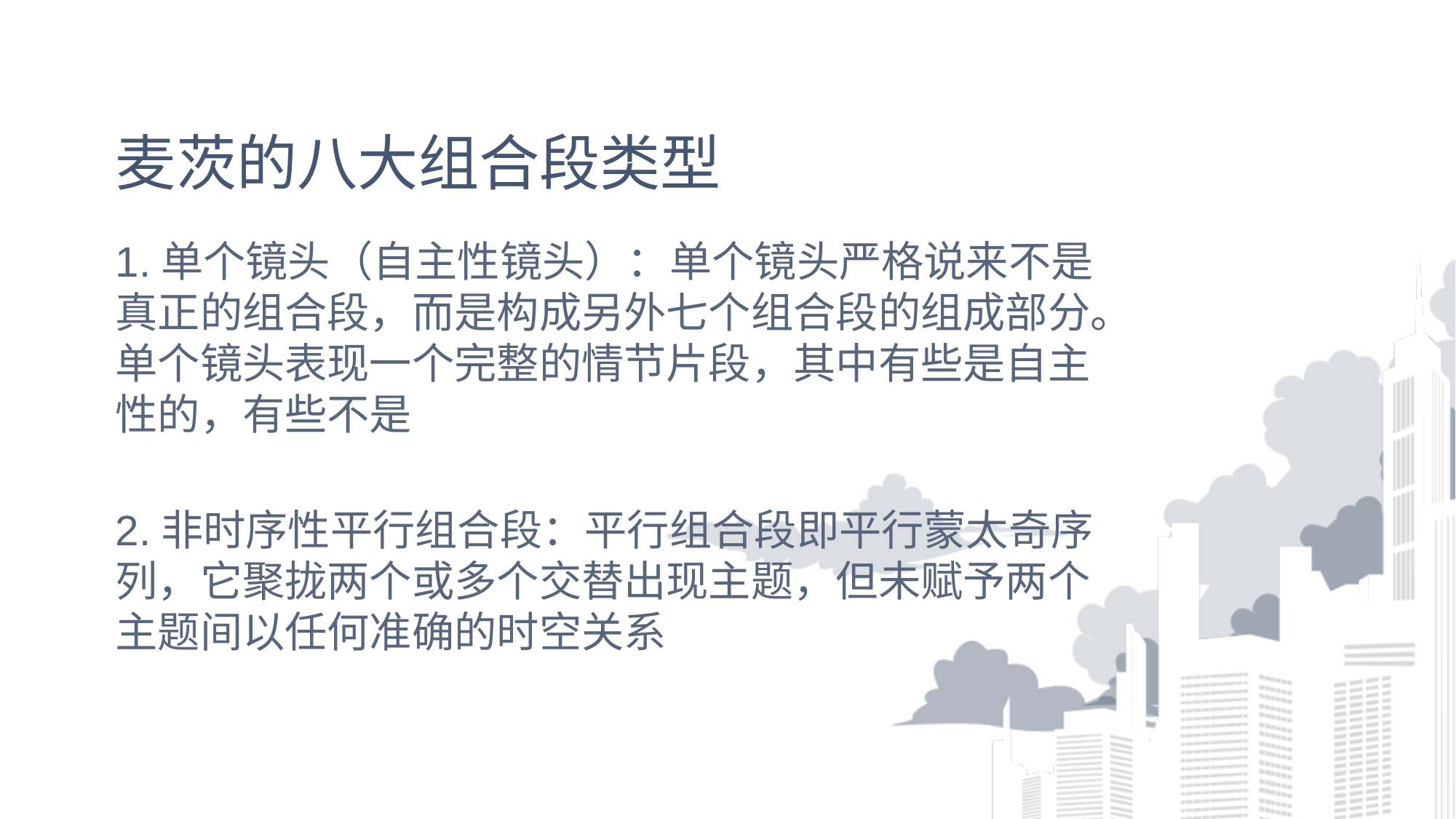

# 麦茨的八大组合段类型
1.单个镜头（自主性镜头）：单个镜头严格说来不是真正的组合段，而是构成另外七个组合段的组成部分。单个镜头表现一个完整的情节片段，其中有些是自主性的，有些不是
2.非时序性平行组合段：平行组合段即平行蒙太奇序列，它聚拢两个或多个交替出现主题，但未赋予两个主题间以任何准确的时空关系